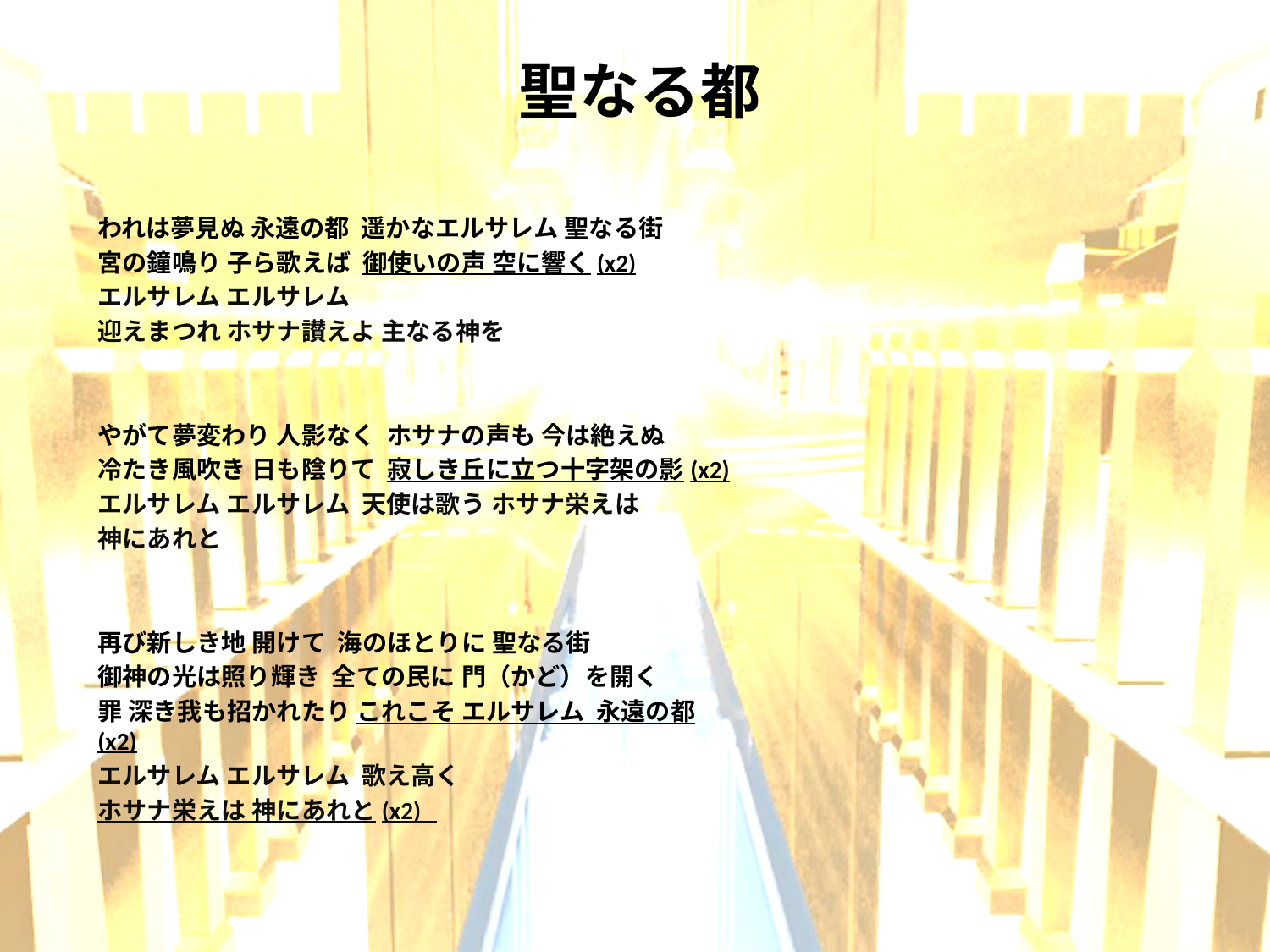

# 聖なる都
われは夢見ぬ 永遠の都  遥かなエルサレム 聖なる街
宮の鐘鳴り 子ら歌えば  御使いの声 空に響く(x2)
エルサレム エルサレム
迎えまつれ ホサナ讃えよ 主なる神を

やがて夢変わり 人影なく  ホサナの声も 今は絶えぬ
冷たき風吹き 日も陰りて  寂しき丘に立つ十字架の影(x2)
エルサレム エルサレム  天使は歌う ホサナ栄えは
神にあれと

再び新しき地 開けて  海のほとりに 聖なる街
御神の光は照り輝き  全ての民に 門（かど）を開く
罪 深き我も招かれたり これこそ エルサレム  永遠の都 (x2)
エルサレム エルサレム  歌え高く
ホサナ栄えは 神にあれと(x2)